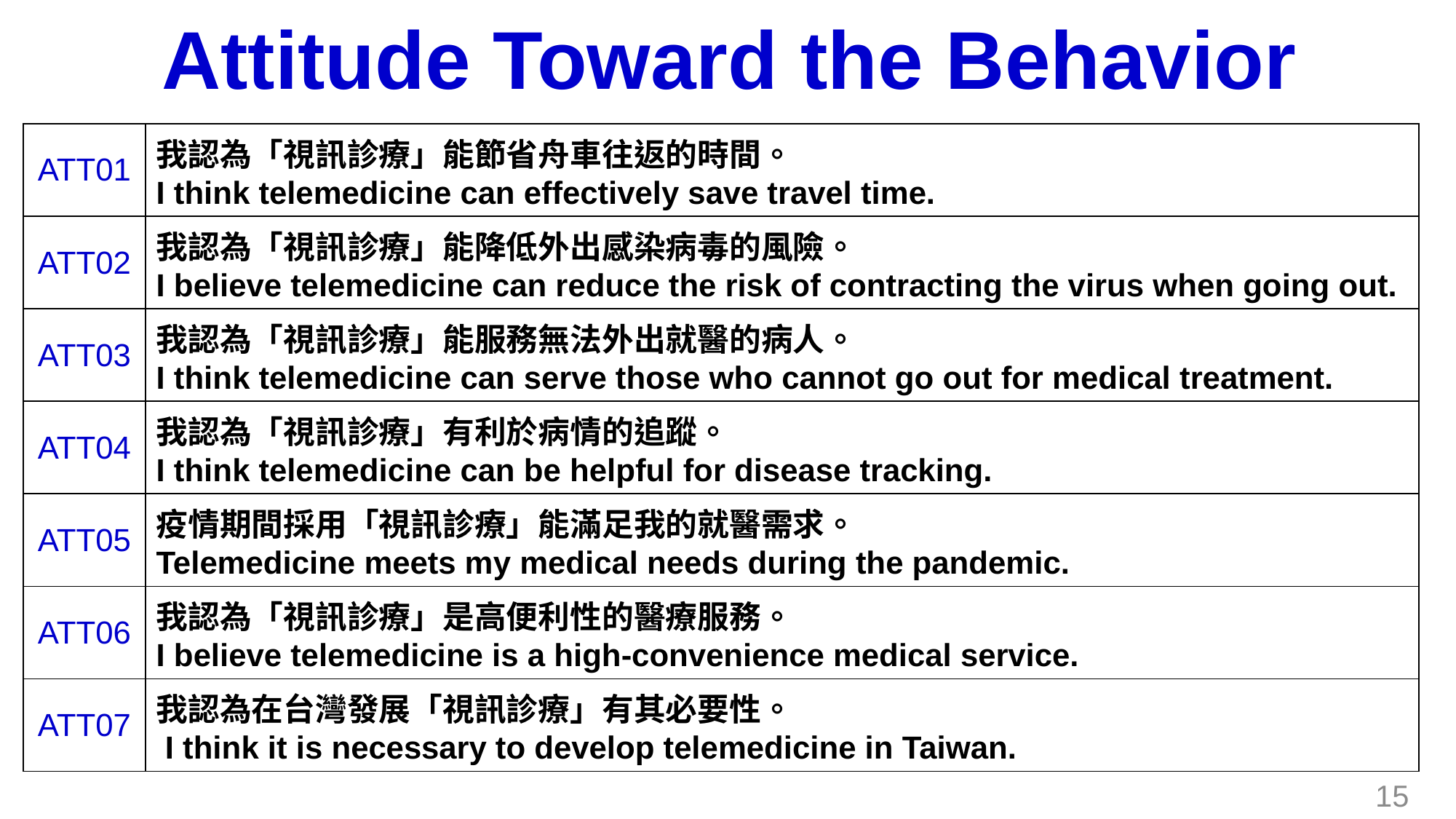

# Attitude Toward the Behavior
| ATT01 | 我認為「視訊診療」能節省舟車往返的時間。 I think telemedicine can effectively save travel time. |
| --- | --- |
| ATT02 | 我認為「視訊診療」能降低外出感染病毒的風險。 I believe telemedicine can reduce the risk of contracting the virus when going out. |
| ATT03 | 我認為「視訊診療」能服務無法外出就醫的病人。 I think telemedicine can serve those who cannot go out for medical treatment. |
| ATT04 | 我認為「視訊診療」有利於病情的追蹤。 I think telemedicine can be helpful for disease tracking. |
| ATT05 | 疫情期間採用「視訊診療」能滿足我的就醫需求。 Telemedicine meets my medical needs during the pandemic. |
| ATT06 | 我認為「視訊診療」是高便利性的醫療服務。 I believe telemedicine is a high-convenience medical service. |
| ATT07 | 我認為在台灣發展「視訊診療」有其必要性。 I think it is necessary to develop telemedicine in Taiwan. |
15